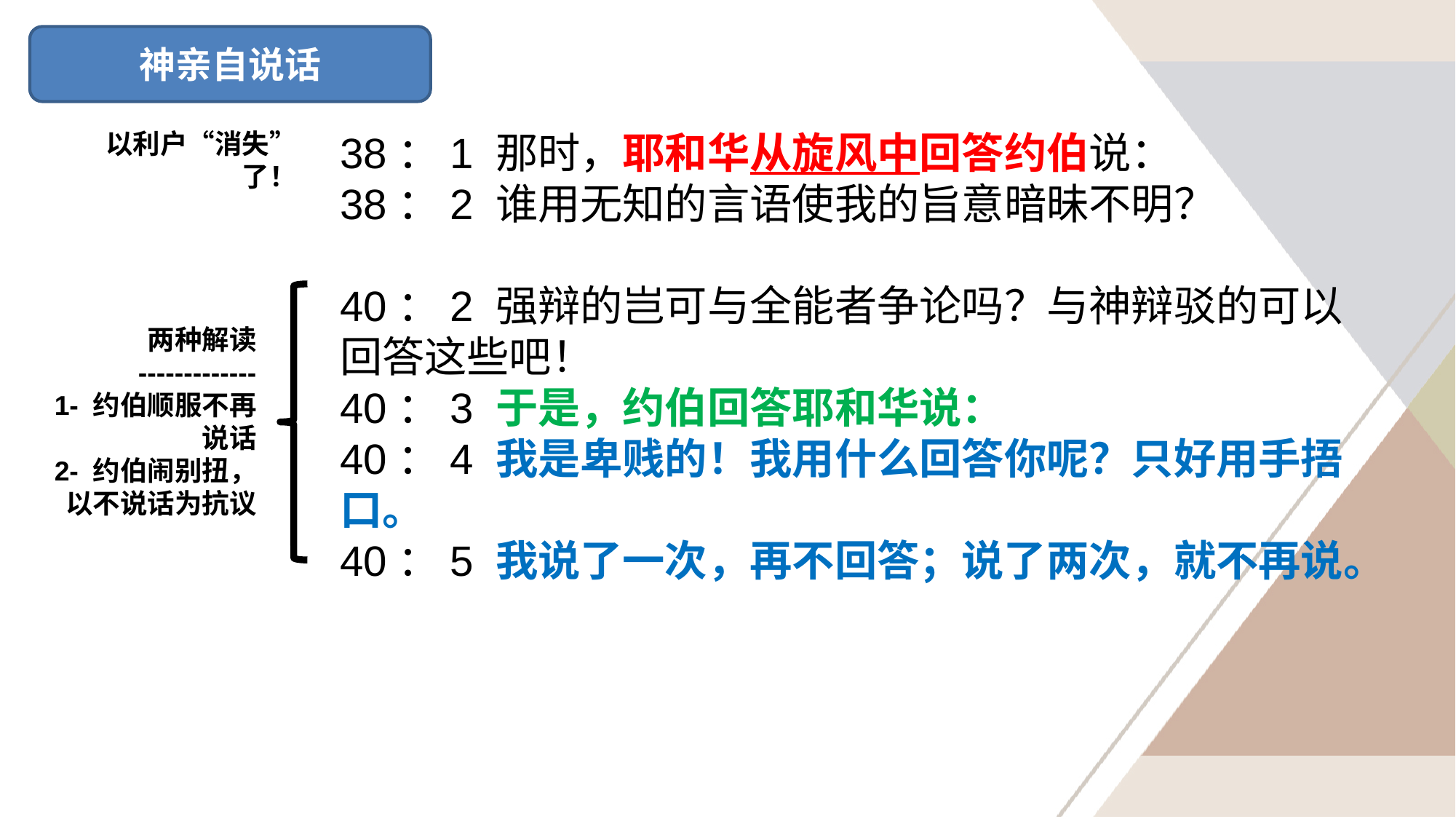

神亲自说话
以利户“消失”了！
38：1 那时，耶和华从旋风中回答约伯说：
38：2 谁用无知的言语使我的旨意暗昧不明？

40：2 强辩的岂可与全能者争论吗？与神辩驳的可以回答这些吧！
40：3 于是，约伯回答耶和华说：
40：4 我是卑贱的！我用什么回答你呢？只好用手捂口。
40：5 我说了一次，再不回答；说了两次，就不再说。

两种解读
-------------
1- 约伯顺服不再说话
2- 约伯闹别扭，以不说话为抗议